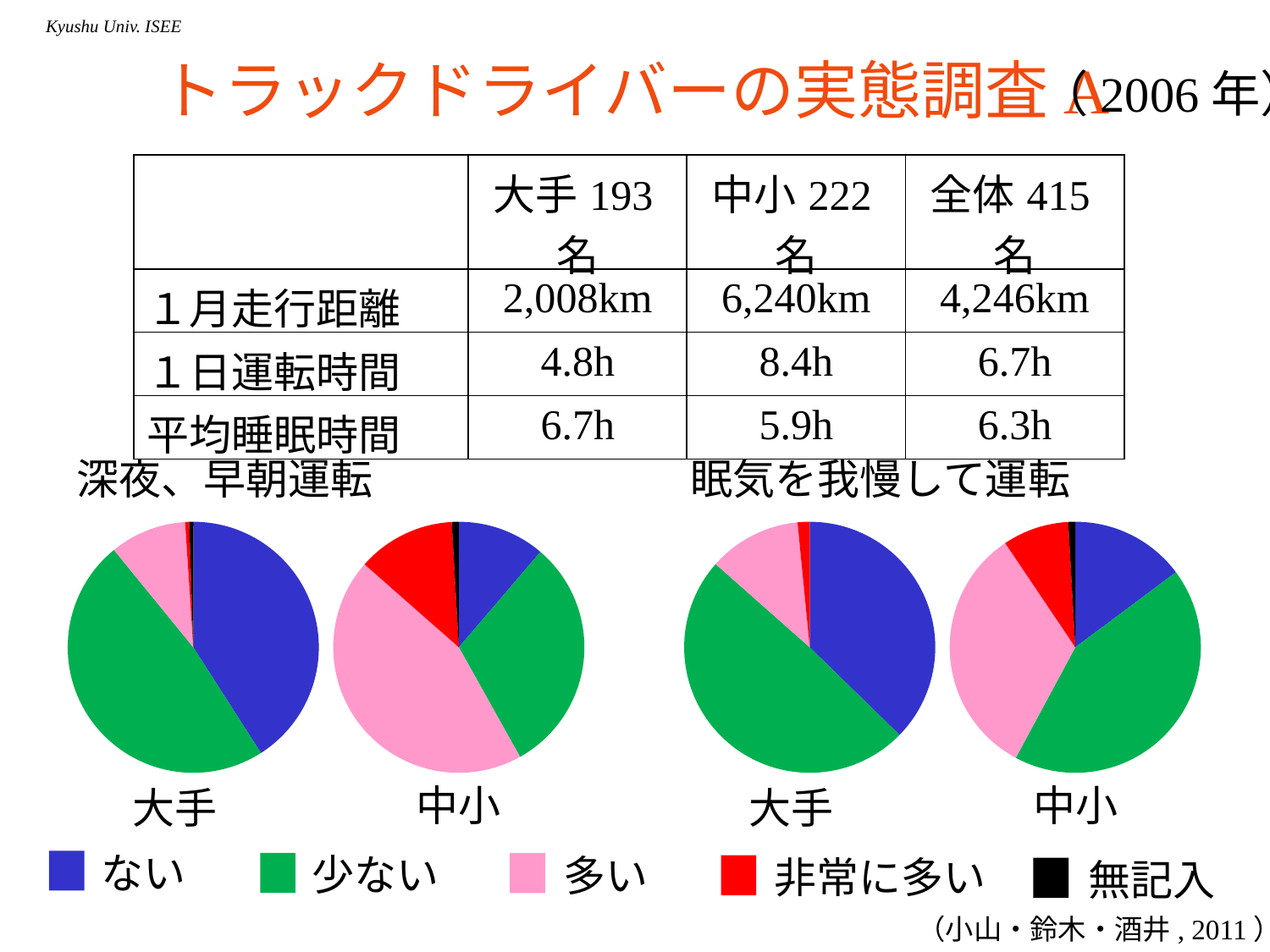

# トラックドライバーの実態調査A
（2006年）
|  | 大手193名 | 中小222名 | 全体415名 |
| --- | --- | --- | --- |
| １月走行距離 | 2,008km | 6,240km | 4,246km |
| １日運転時間 | 4.8h | 8.4h | 6.7h |
| 平均睡眠時間 | 6.7h | 5.9h | 6.3h |
眠気を我慢して運転
深夜、早朝運転

### Chart

| Category | 大手 |
|---|---|
| ない | 79.0 |
| 少ない | 93.0 |
| 多い | 19.0 |
| 非常に多い | 1.0 |
| 無記入 | 1.0 |

### Chart

| Category | 中小 |
|---|---|
| ない | 25.0 |
| 少ない | 68.0 |
| 多い | 99.0 |
| 非常に多い | 28.0 |
| 無記入 | 2.0 |

### Chart

| Category | 大手 |
|---|---|
| ない | 72.0 |
| 少ない | 95.0 |
| 多い | 23.0 |
| 非常に多い | 3.0 |
| 無記入 | 0.0 |

### Chart

| Category | 中小 |
|---|---|
| ない | 33.0 |
| 少ない | 96.0 |
| 多い | 73.0 |
| 非常に多い | 19.0 |
| 無記入 | 2.0 |
中小
中小
大手
大手
ない

少ない

多い

非常に多い

無記入

（小山・鈴木・酒井, 2011）